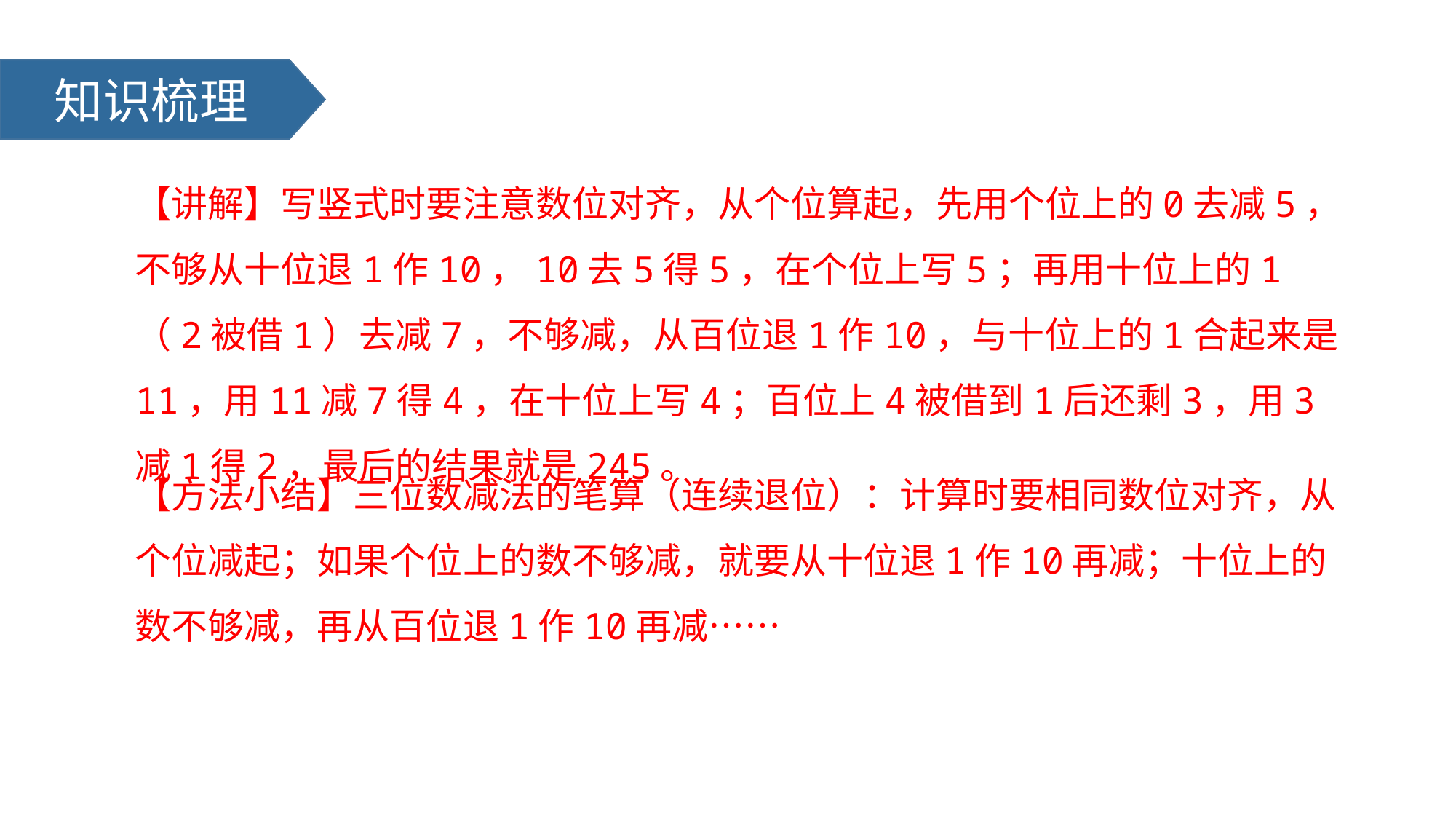

知识梳理
【讲解】写竖式时要注意数位对齐，从个位算起，先用个位上的0去减5，不够从十位退1作10，10去5得5，在个位上写5；再用十位上的1（2被借1）去减7，不够减，从百位退1作10，与十位上的1合起来是11，用11减7得4，在十位上写4；百位上4被借到1后还剩3，用3减1得2，最后的结果就是245。
【方法小结】三位数减法的笔算（连续退位）：计算时要相同数位对齐，从个位减起；如果个位上的数不够减，就要从十位退1作10再减；十位上的数不够减，再从百位退1作10再减……